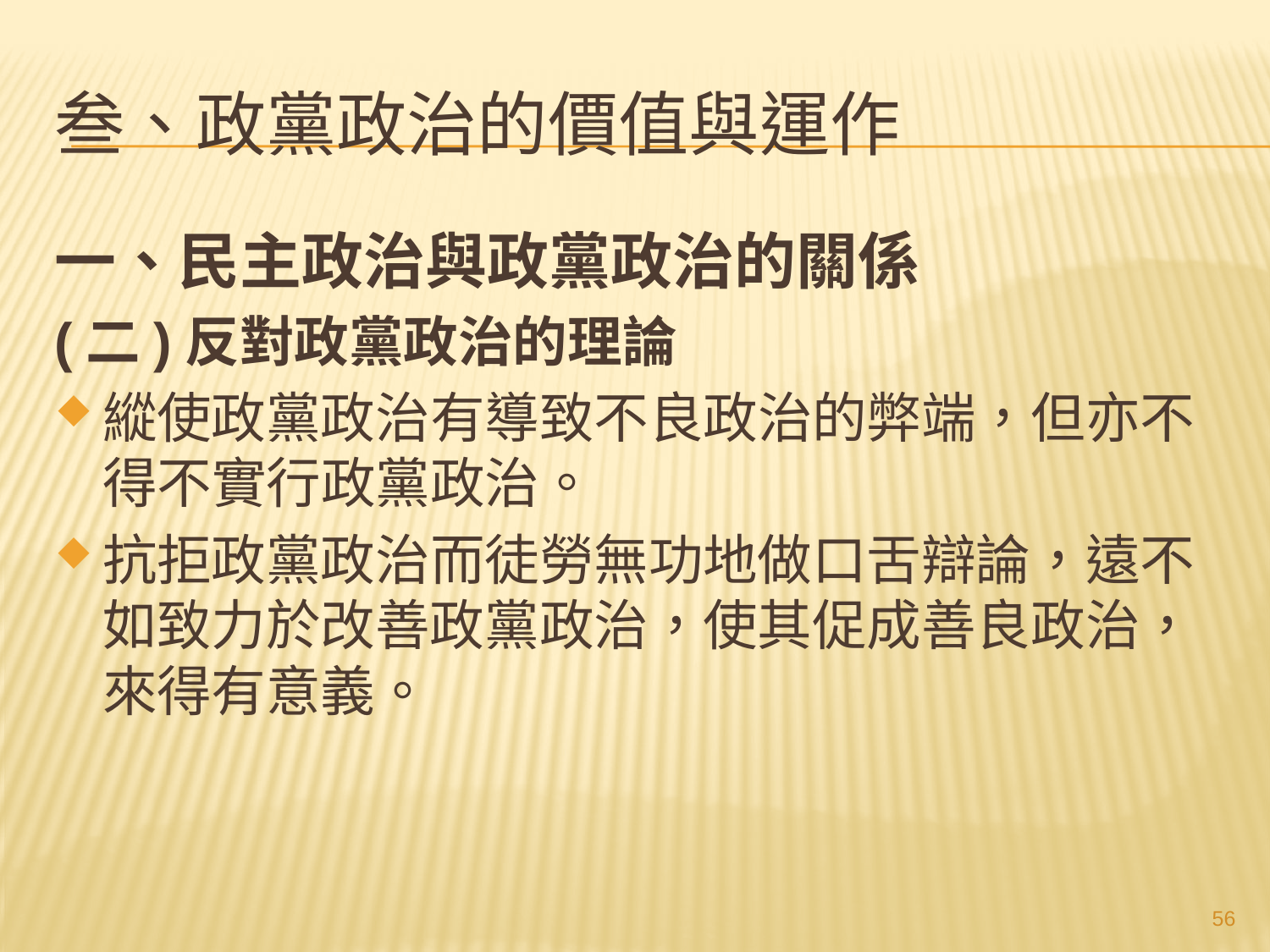

# 叁、政黨政治的價值與運作
一、民主政治與政黨政治的關係
(二)反對政黨政治的理論
縱使政黨政治有導致不良政治的弊端，但亦不得不實行政黨政治。
抗拒政黨政治而徒勞無功地做口舌辯論，遠不如致力於改善政黨政治，使其促成善良政治，來得有意義。
56